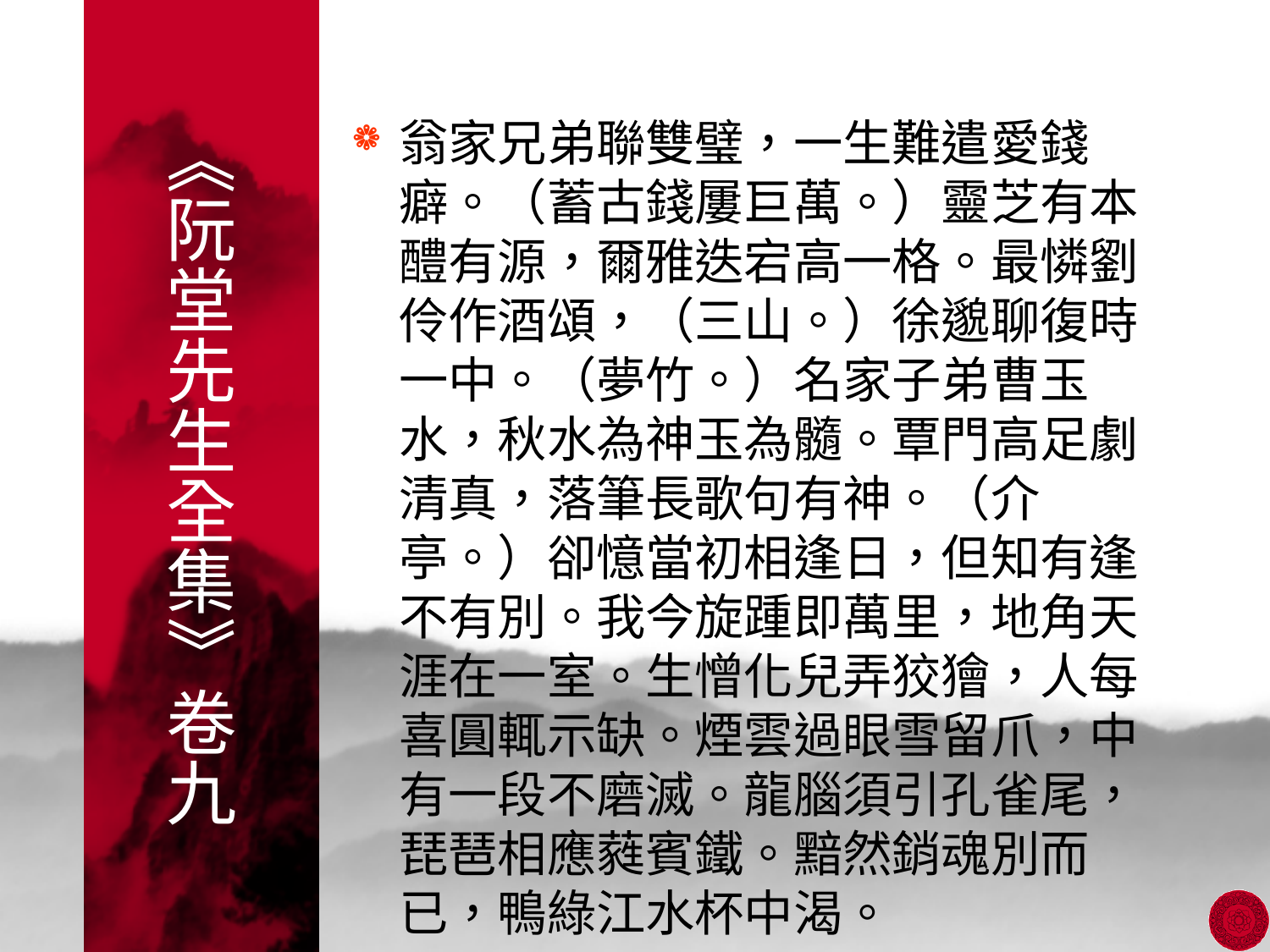

翁家兄弟聯雙璧，一生難遣愛錢癖。（蓄古錢屢巨萬。）靈芝有本醴有源，爾雅迭宕高一格。最憐劉伶作酒頌，（三山。）徐邈聊復時一中。（夢竹。）名家子弟曹玉水，秋水為神玉為髓。覃門高足劇清真，落筆長歌句有神。（介亭。）卻憶當初相逢日，但知有逢不有別。我今旋踵即萬里，地角天涯在一室。生憎化兒弄狡獪，人每喜圓輒示缺。煙雲過眼雪留爪，中有一段不磨滅。龍腦須引孔雀尾，琵琶相應蕤賓鐵。黯然銷魂別而已，鴨綠江水杯中渴。
# 《阮堂先生全集》卷九